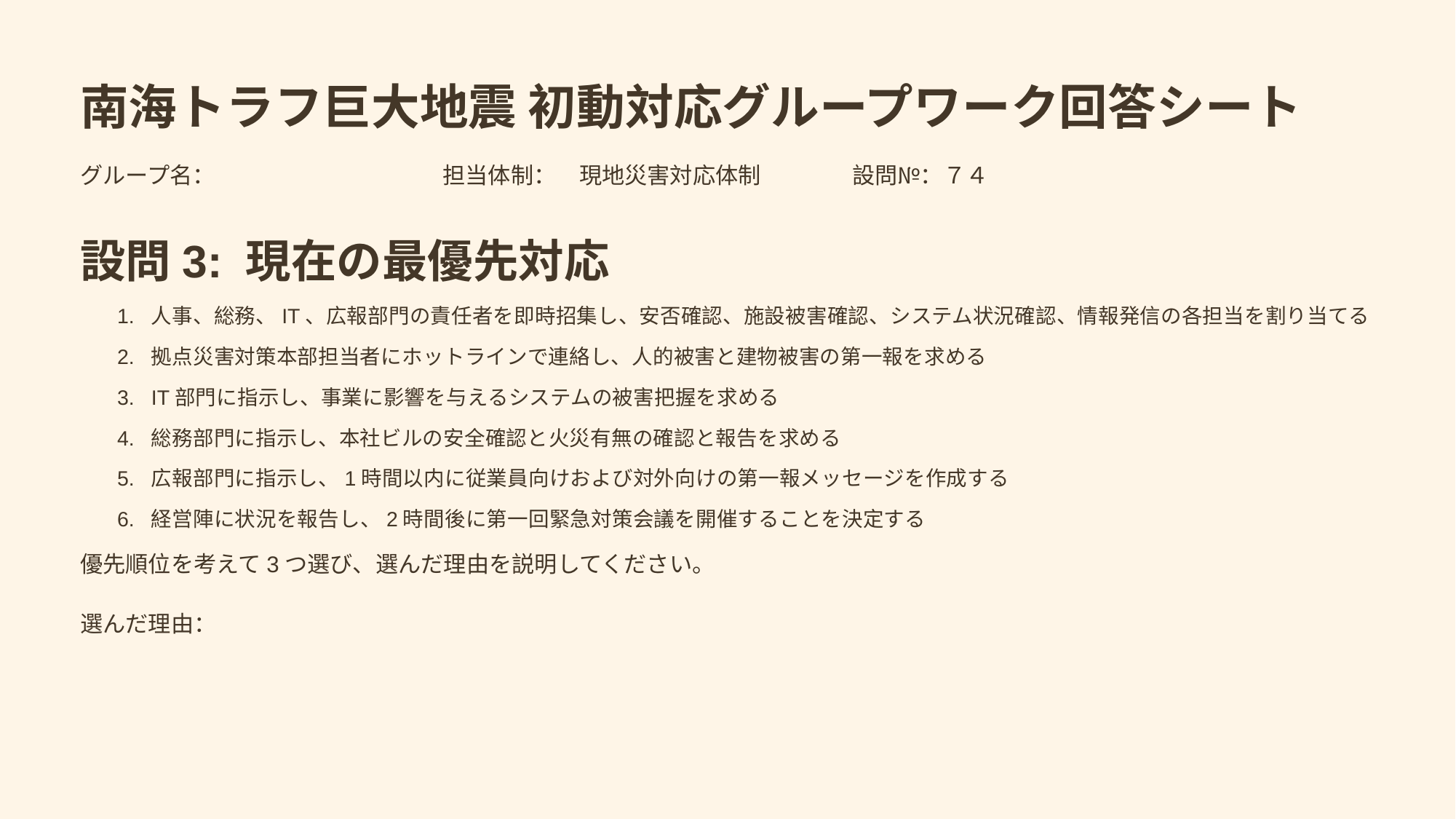

南海トラフ巨大地震 初動対応グループワーク回答シート
グループ名：　　　　　　　　　　担当体制：　現地災害対応体制　　　　設問№：７４
設問3: 現在の最優先対応

人事、総務、IT、広報部門の責任者を即時招集し、安否確認、施設被害確認、システム状況確認、情報発信の各担当を割り当てる
拠点災害対策本部担当者にホットラインで連絡し、人的被害と建物被害の第一報を求める
IT部門に指示し、事業に影響を与えるシステムの被害把握を求める
総務部門に指示し、本社ビルの安全確認と火災有無の確認と報告を求める
広報部門に指示し、1時間以内に従業員向けおよび対外向けの第一報メッセージを作成する
経営陣に状況を報告し、2時間後に第一回緊急対策会議を開催することを決定する
優先順位を考えて3つ選び、選んだ理由を説明してください。
選んだ理由：